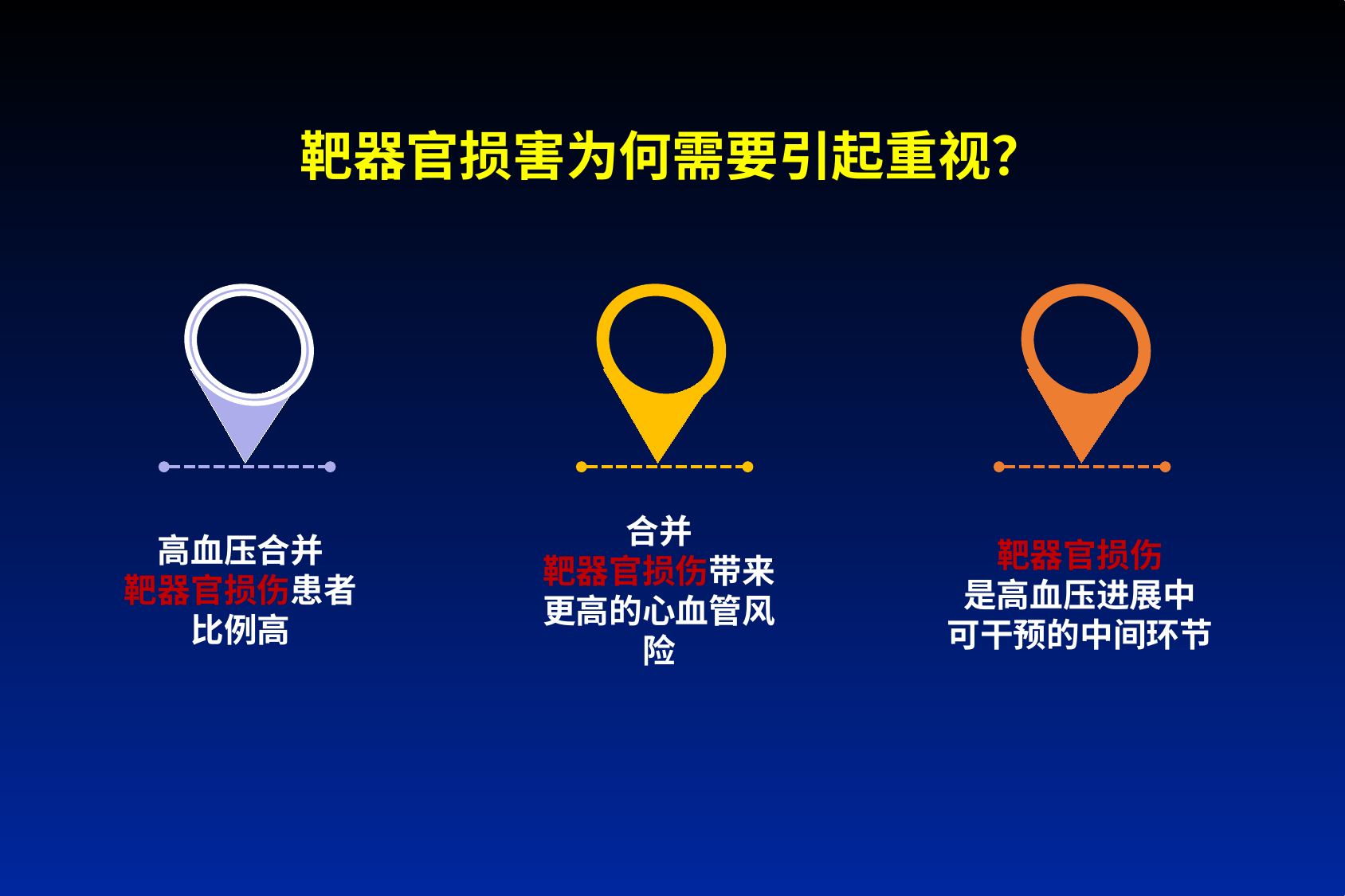

# 靶器官损害为何需要引起重视？

合并
靶器官损伤带来更高的心血管风险
高血压合并
靶器官损伤患者比例高
靶器官损伤
是高血压进展中
可干预的中间环节